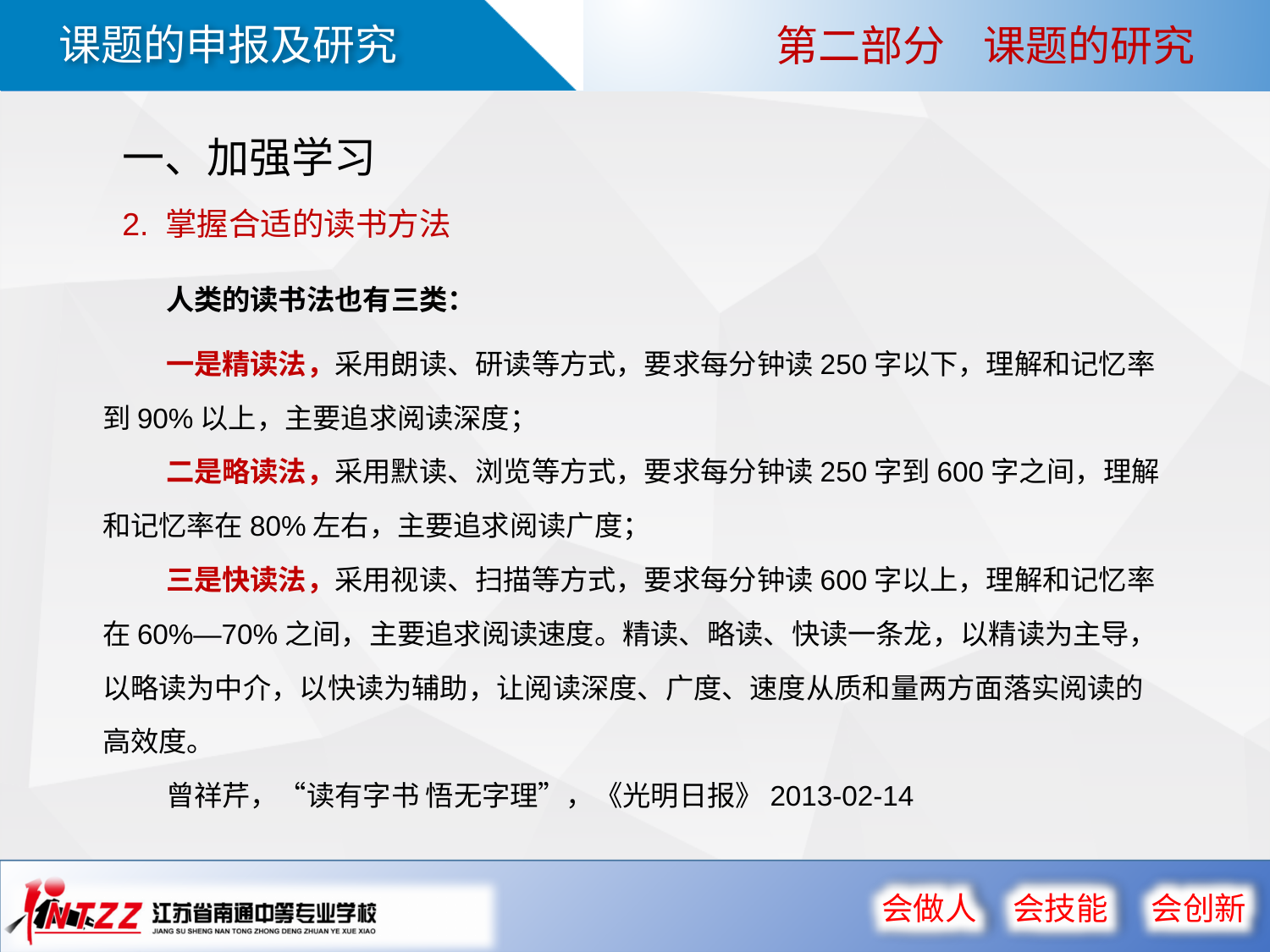

第二部分    课题的研究
一、加强学习
2. 掌握合适的读书方法
人类的读书法也有三类：
一是精读法，采用朗读、研读等方式，要求每分钟读250字以下，理解和记忆率到90%以上，主要追求阅读深度；
二是略读法，采用默读、浏览等方式，要求每分钟读250字到600字之间，理解和记忆率在80%左右，主要追求阅读广度；
三是快读法，采用视读、扫描等方式，要求每分钟读600字以上，理解和记忆率在60%—70%之间，主要追求阅读速度。精读、略读、快读一条龙，以精读为主导，以略读为中介，以快读为辅助，让阅读深度、广度、速度从质和量两方面落实阅读的高效度。
曾祥芹，“读有字书 悟无字理”，《光明日报》2013-02-14